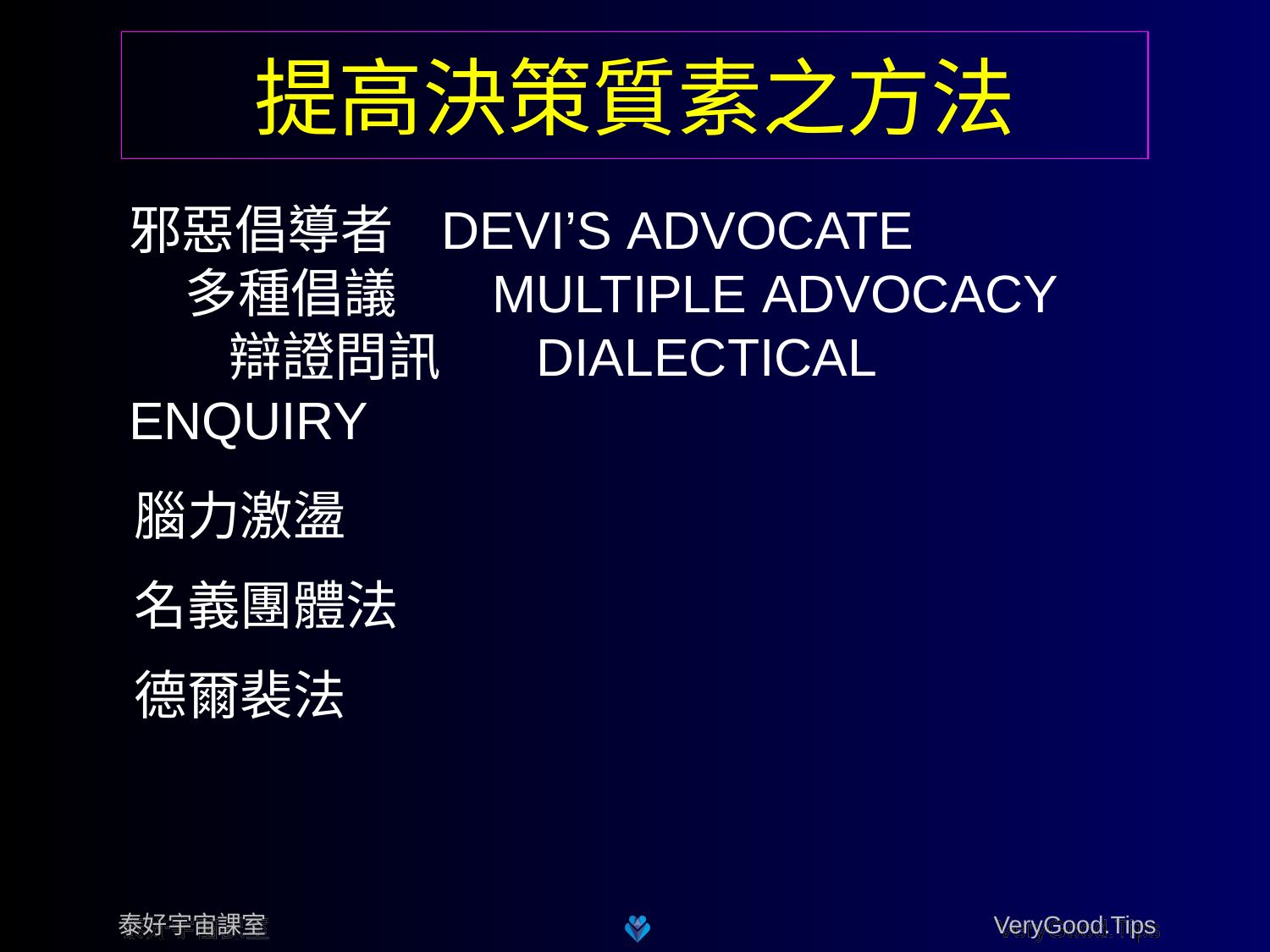

提高決策質素之方法
邪惡倡導者   DEVI’S ADVOCATE	           多種倡議       MULTIPLE ADVOCACY           辯證問訊       DIALECTICAL ENQUIRY
腦力激盪
名義團體法
德爾裴法